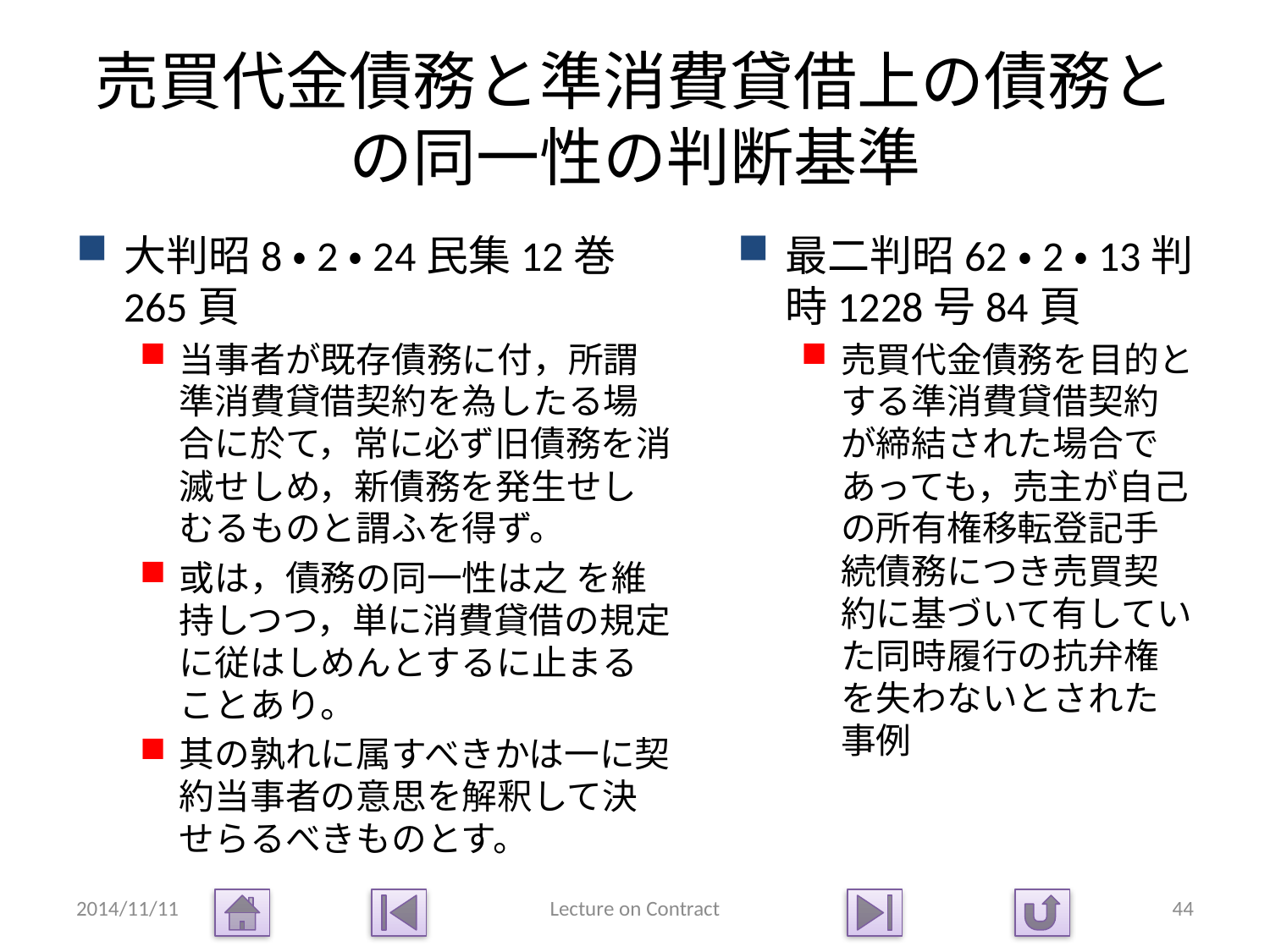

# 売買代金債務と準消費貸借上の債務との同一性の判断基準
大判昭8・2・24民集12巻265頁
当事者が既存債務に付，所謂準消費貸借契約を為したる場合に於て，常に必ず旧債務を消滅せしめ，新債務を発生せしむるものと謂ふを得ず。
或は，債務の同一性は之 を維持しつつ，単に消費貸借の規定に従はしめんとするに止まることあり。
其の孰れに属すべきかは一に契約当事者の意思を解釈して決せらるべきものとす。
最二判昭62・2・13判時1228号84頁
売買代金債務を目的とする準消費貸借契約が締結された場合であっても，売主が自己の所有権移転登記手続債務につき売買契約に基づいて有していた同時履行の抗弁権を失わないとされた事例
2014/11/11
Lecture on Contract
44